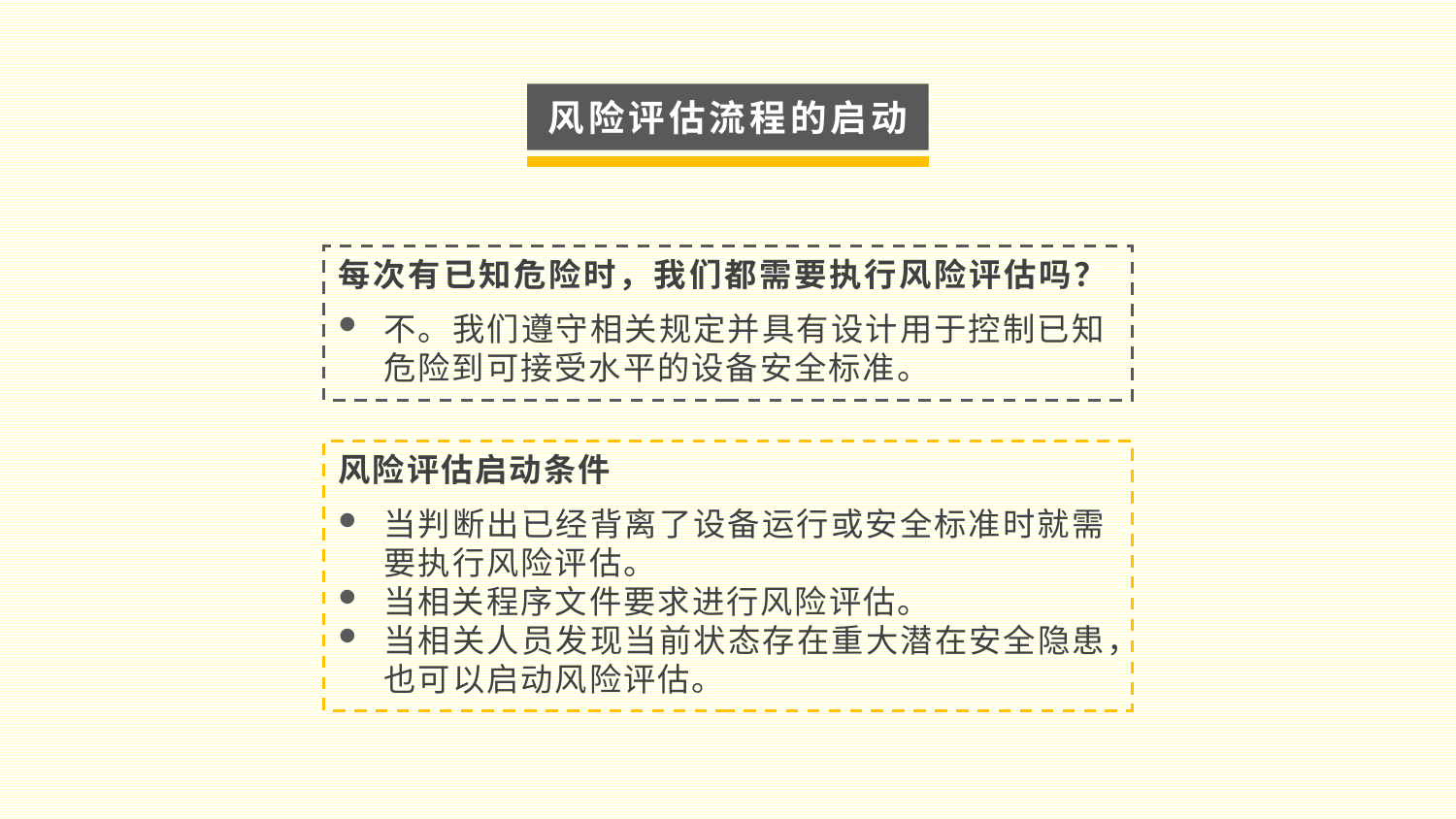

风险评估流程的启动

每次有已知危险时，我们都需要执行风险评估吗？
不。我们遵守相关规定并具有设计用于控制已知危险到可接受水平的设备安全标准。

风险评估启动条件
当判断出已经背离了设备运行或安全标准时就需要执行风险评估。
当相关程序文件要求进行风险评估。
当相关人员发现当前状态存在重大潜在安全隐患，也可以启动风险评估。